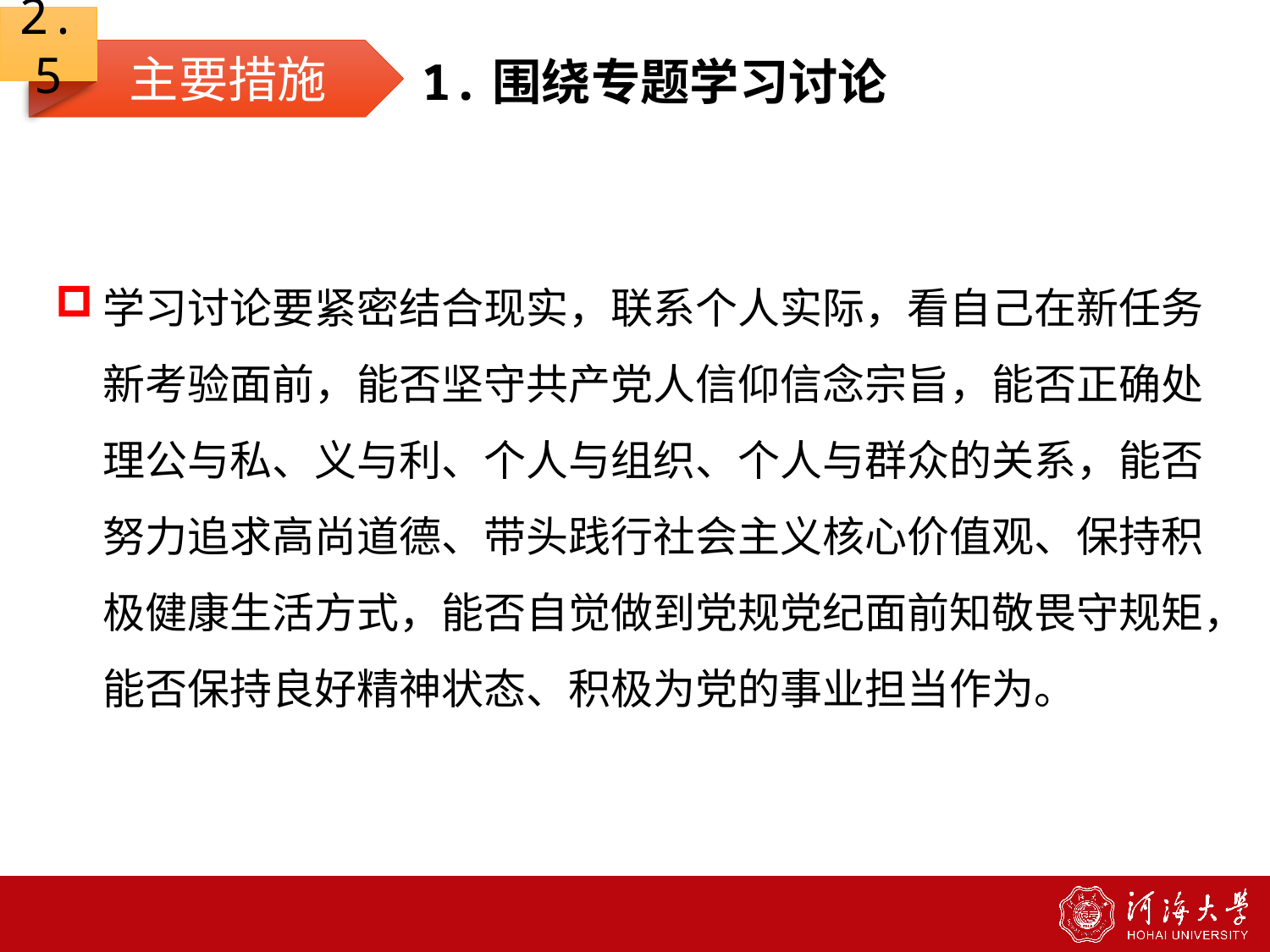

2.5

主要措施

1.围绕专题学习讨论
学习讨论要紧密结合现实，联系个人实际，看自己在新任务新考验面前，能否坚守共产党人信仰信念宗旨，能否正确处理公与私、义与利、个人与组织、个人与群众的关系，能否努力追求高尚道德、带头践行社会主义核心价值观、保持积极健康生活方式，能否自觉做到党规党纪面前知敬畏守规矩，能否保持良好精神状态、积极为党的事业担当作为。